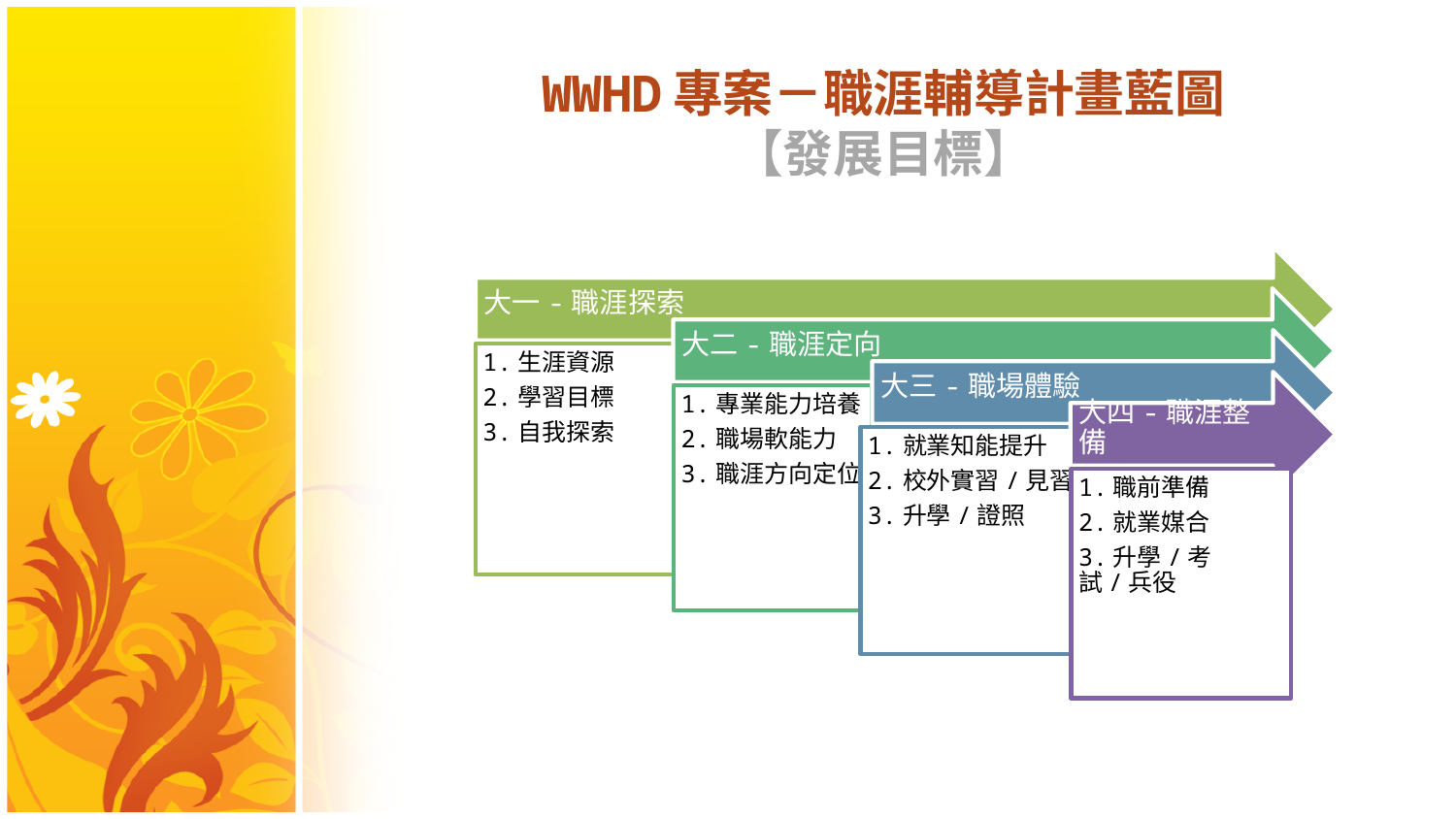

# WWHD專案－職涯輔導計畫藍圖 【發展目標】
大一-職涯探索
1.生涯資源
2.學習目標
3.自我探索
大二-職涯定向
1.專業能力培養
2.職場軟能力
3.職涯方向定位
大三-職場體驗
1.就業知能提升
2.校外實習/見習
3.升學/證照

大四-職涯整備
1.職前準備
2.就業媒合
3.升學/考試/兵役